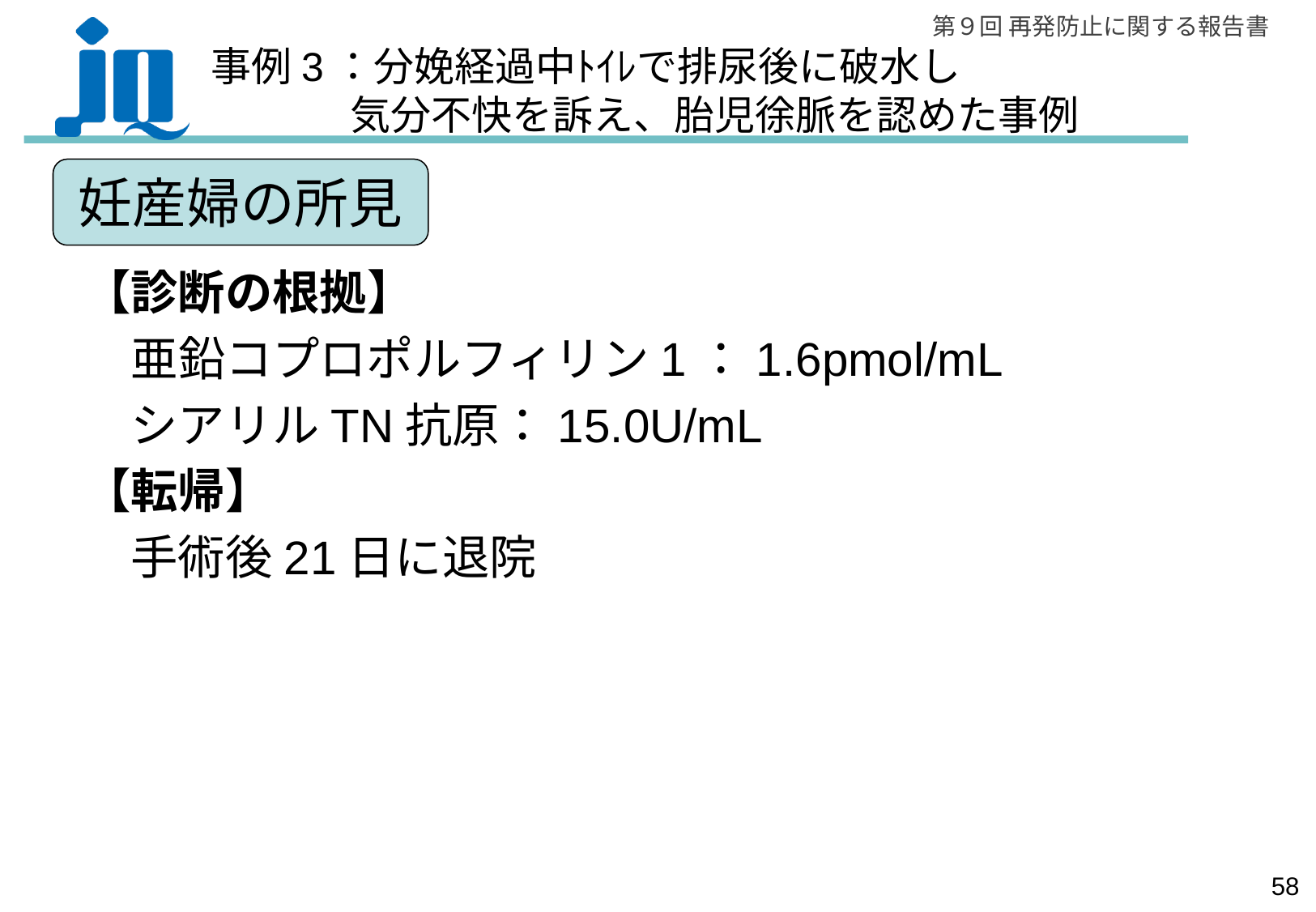

事例3：分娩経過中ﾄｲﾚで排尿後に破水し
　　　  気分不快を訴え、胎児徐脈を認めた事例
妊産婦の所見
【診断の根拠】
　亜鉛コプロポルフィリン1：1.6pmol/mL
　シアリルTN抗原：15.0U/mL
【転帰】
　手術後21日に退院
58